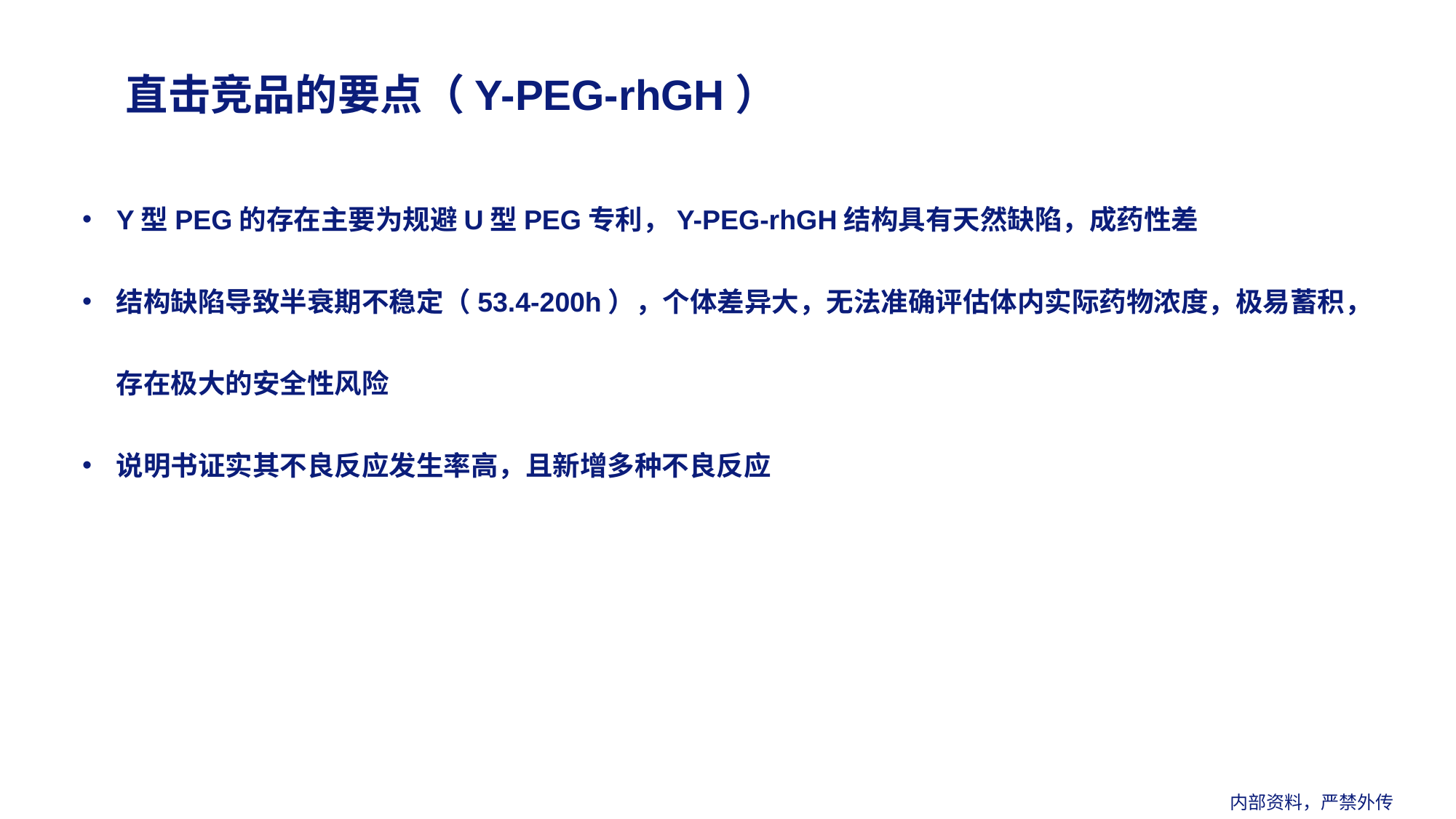

直击竞品的要点（Y-PEG-rhGH）
Y型PEG的存在主要为规避U型PEG专利，Y-PEG-rhGH结构具有天然缺陷，成药性差
结构缺陷导致半衰期不稳定（53.4-200h），个体差异大，无法准确评估体内实际药物浓度，极易蓄积，存在极大的安全性风险
说明书证实其不良反应发生率高，且新增多种不良反应